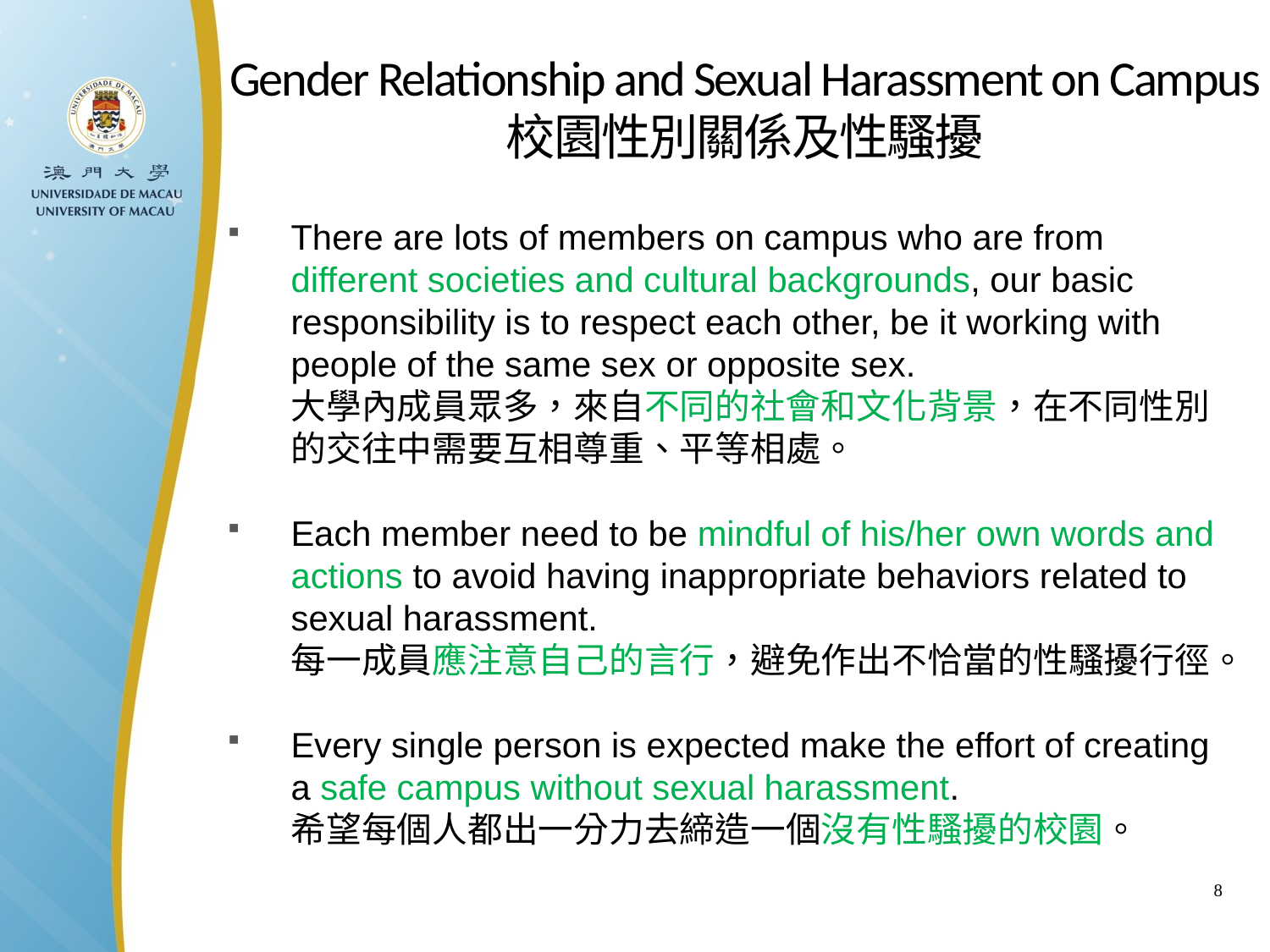

Gender Relationship and Sexual Harassment on Campus
校園性別關係及性騷擾
There are lots of members on campus who are from different societies and cultural backgrounds, our basic responsibility is to respect each other, be it working with people of the same sex or opposite sex.
大學內成員眾多，來自不同的社會和文化背景，在不同性別的交往中需要互相尊重、平等相處。
Each member need to be mindful of his/her own words and actions to avoid having inappropriate behaviors related to sexual harassment.
每一成員應注意自己的言行，避免作出不恰當的性騷擾行徑。
Every single person is expected make the effort of creating a safe campus without sexual harassment.
希望每個人都出一分力去締造一個沒有性騷擾的校園。
8